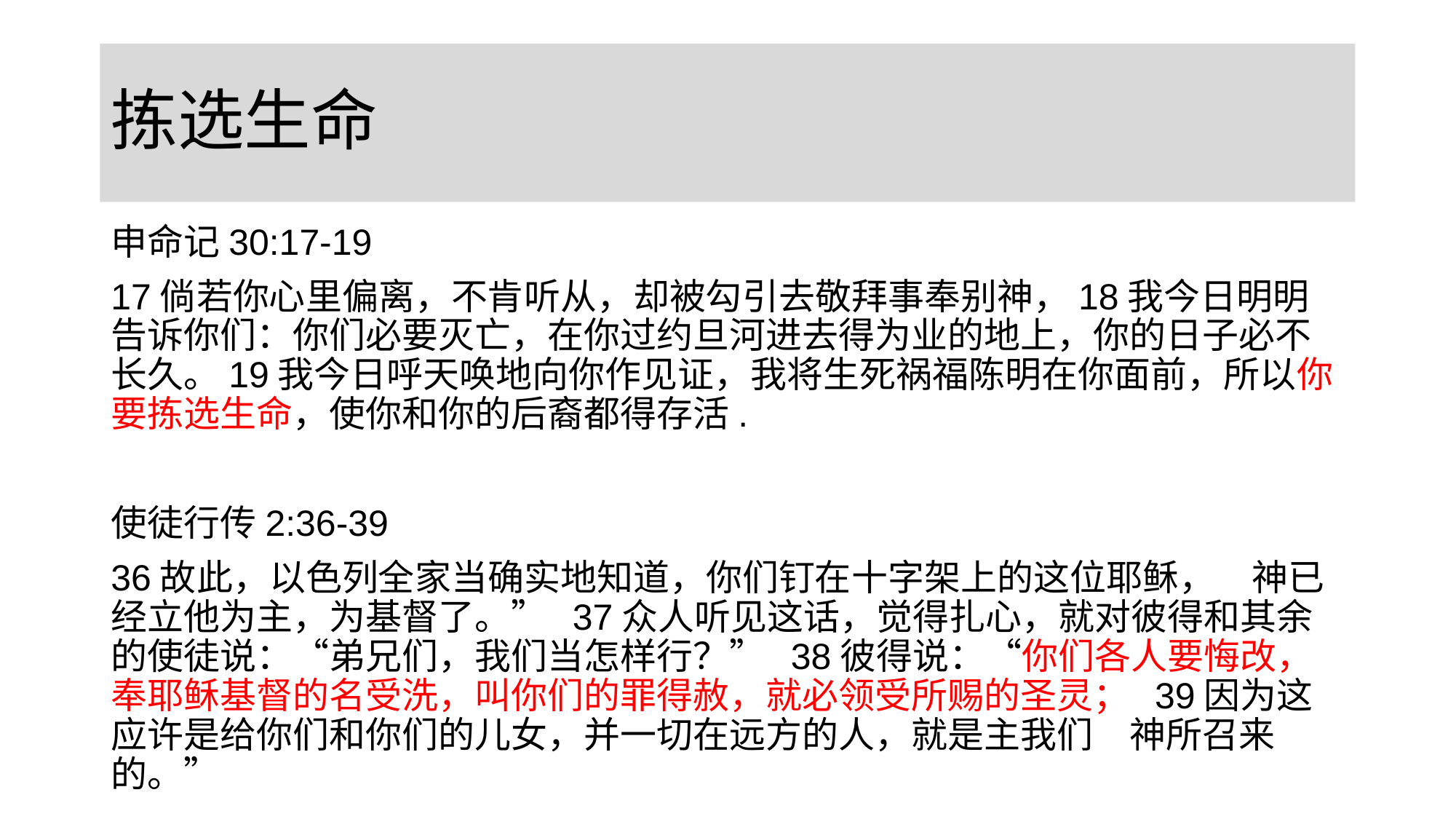

# 拣选生命
申命记30:17-19
17倘若你心里偏离，不肯听从，却被勾引去敬拜事奉别神，18我今日明明告诉你们：你们必要灭亡，在你过约旦河进去得为业的地上，你的日子必不长久。19我今日呼天唤地向你作见证，我将生死祸福陈明在你面前，所以你要拣选生命，使你和你的后裔都得存活.

使徒行传2:36-39
36故此，以色列全家当确实地知道，你们钉在十字架上的这位耶稣，　神已经立他为主，为基督了。”  37众人听见这话，觉得扎心，就对彼得和其余的使徒说：“弟兄们，我们当怎样行？”  38彼得说：“你们各人要悔改，奉耶稣基督的名受洗，叫你们的罪得赦，就必领受所赐的圣灵；  39因为这应许是给你们和你们的儿女，并一切在远方的人，就是主我们　神所召来的。”